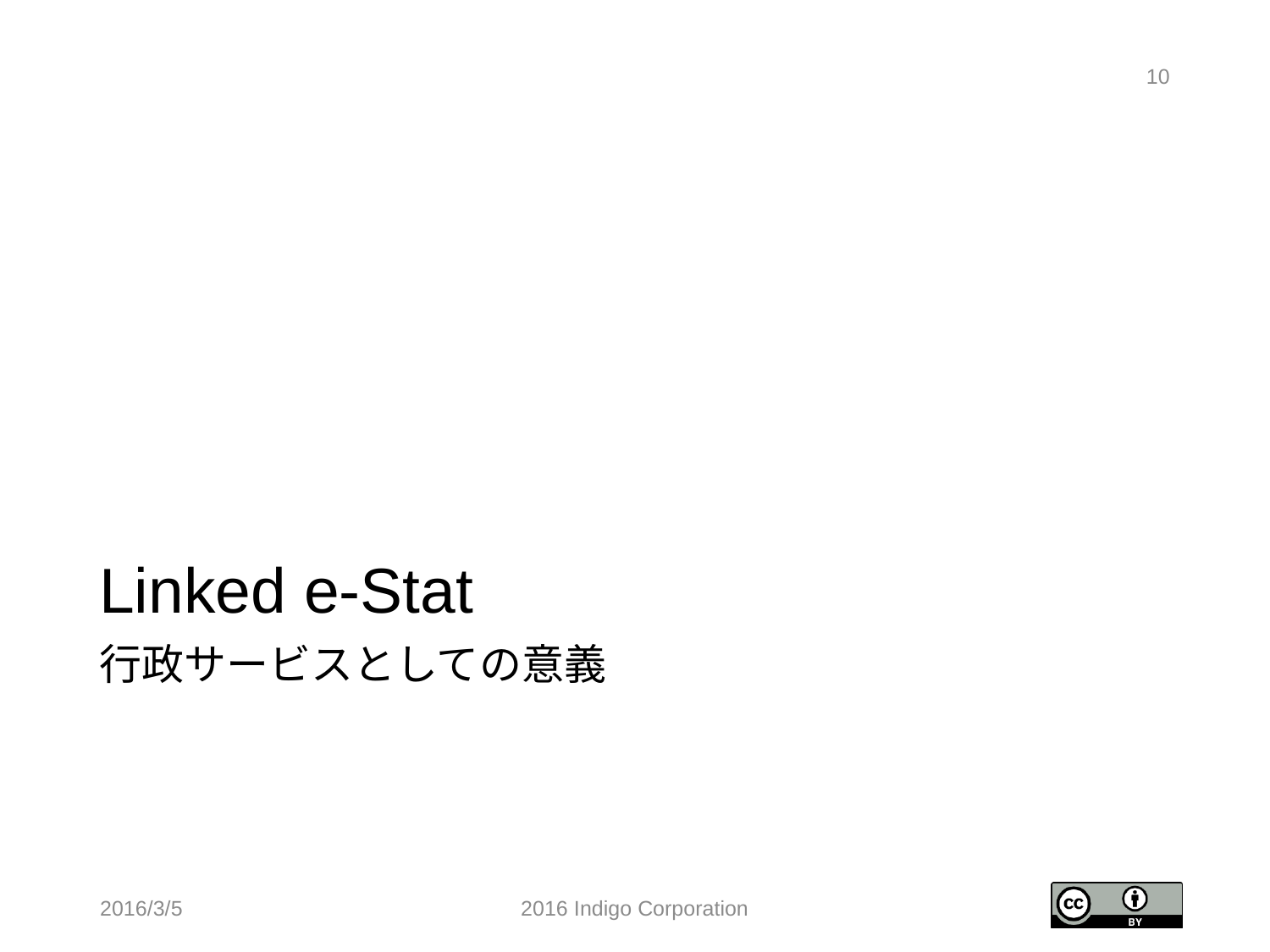

10
# Linked e-Stat
行政サービスとしての意義
2016/3/5
2016 Indigo Corporation